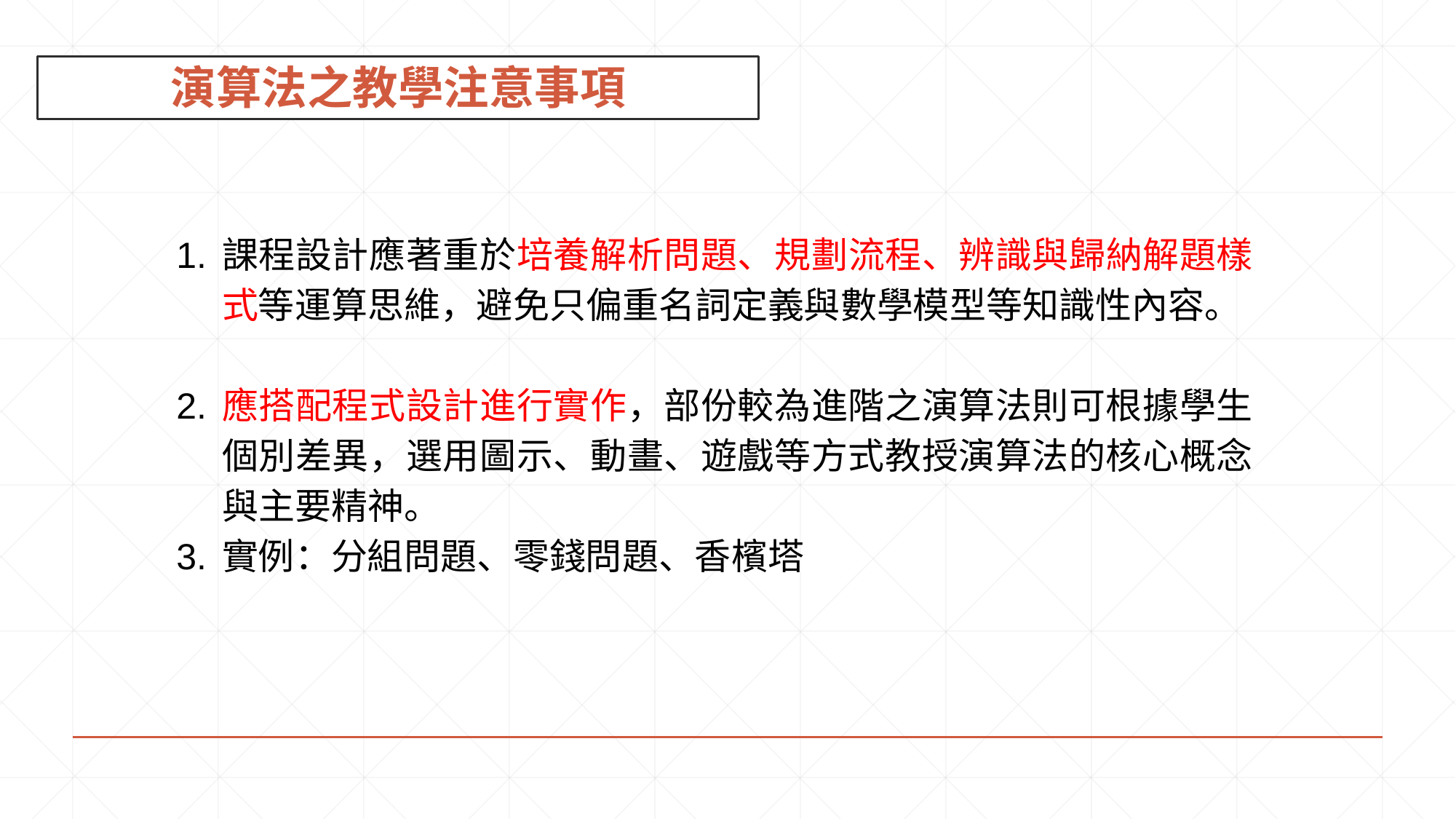

演算法之教學注意事項
課程設計應著重於培養解析問題、規劃流程、辨識與歸納解題樣式等運算思維，避免只偏重名詞定義與數學模型等知識性內容。

應搭配程式設計進行實作，部份較為進階之演算法則可根據學生個別差異，選用圖示、動畫、遊戲等方式教授演算法的核心概念與主要精神。
實例：分組問題、零錢問題、香檳塔